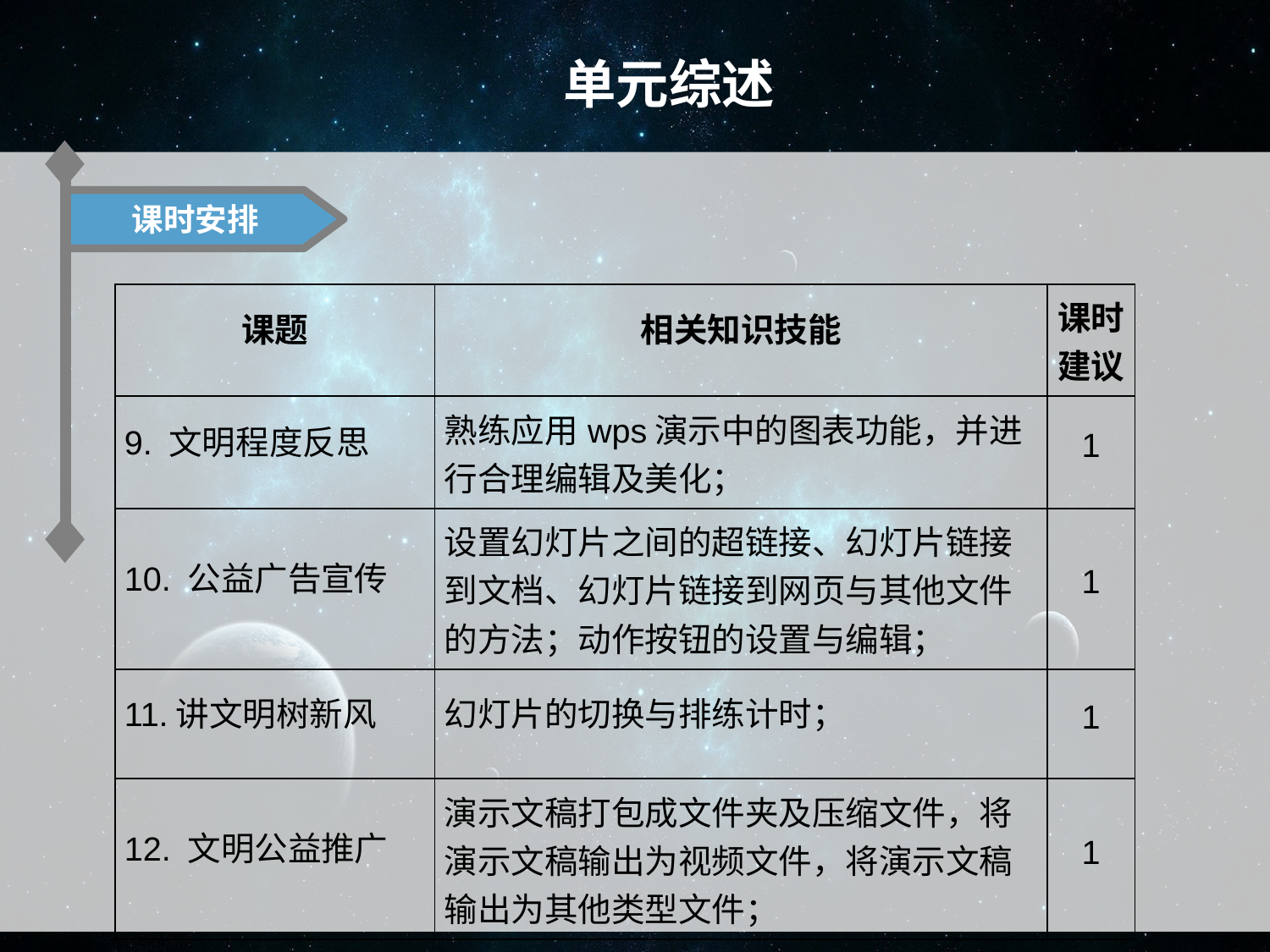

单元综述

课时安排
| 课题 | 相关知识技能 | 课时 建议 |
| --- | --- | --- |
| 9. 文明程度反思 | 熟练应用wps演示中的图表功能，并进行合理编辑及美化； | 1 |
| 10. 公益广告宣传 | 设置幻灯片之间的超链接、幻灯片链接到文档、幻灯片链接到网页与其他文件的方法；动作按钮的设置与编辑； | 1 |
| 11.讲文明树新风 | 幻灯片的切换与排练计时； | 1 |
| 12. 文明公益推广 | 演示文稿打包成文件夹及压缩文件，将演示文稿输出为视频文件，将演示文稿输出为其他类型文件； | 1 |